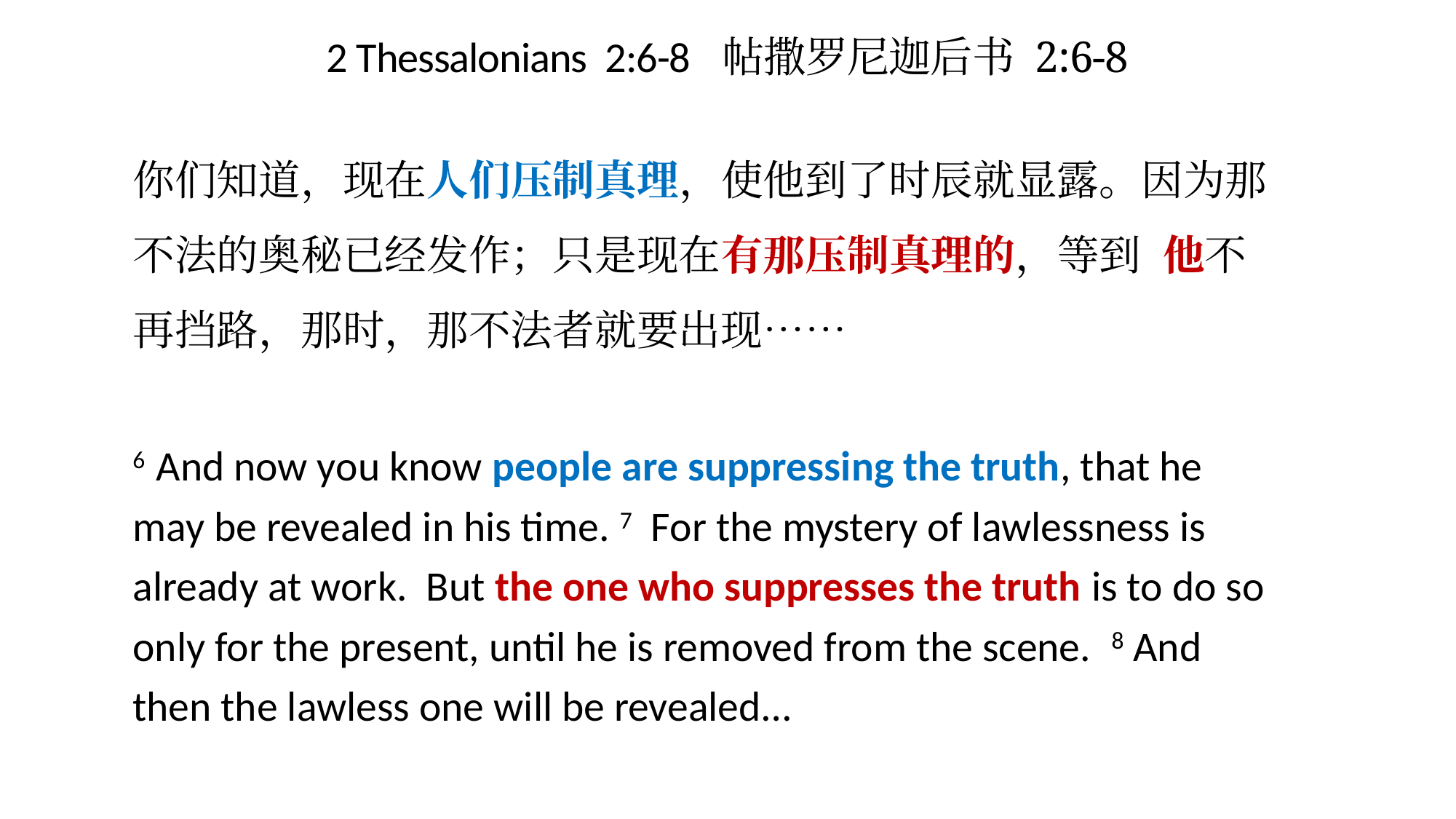

# 2 Thessalonians  2:6-8  帖撒罗尼迦后书 2:6-8
你们知道，现在人们压制真理，使他到了时辰就显露。因为那不法的奥秘已经发作；只是现在有那压制真理的，等到  他不再挡路，那时，那不法者就要出现……

6  And now you know people are suppressing the truth, that he may be revealed in his time. 7  For the mystery of lawlessness is already at work.  But the one who suppresses the truth is to do so only for the present, until he is removed from the scene.  8 And then the lawless one will be revealed…